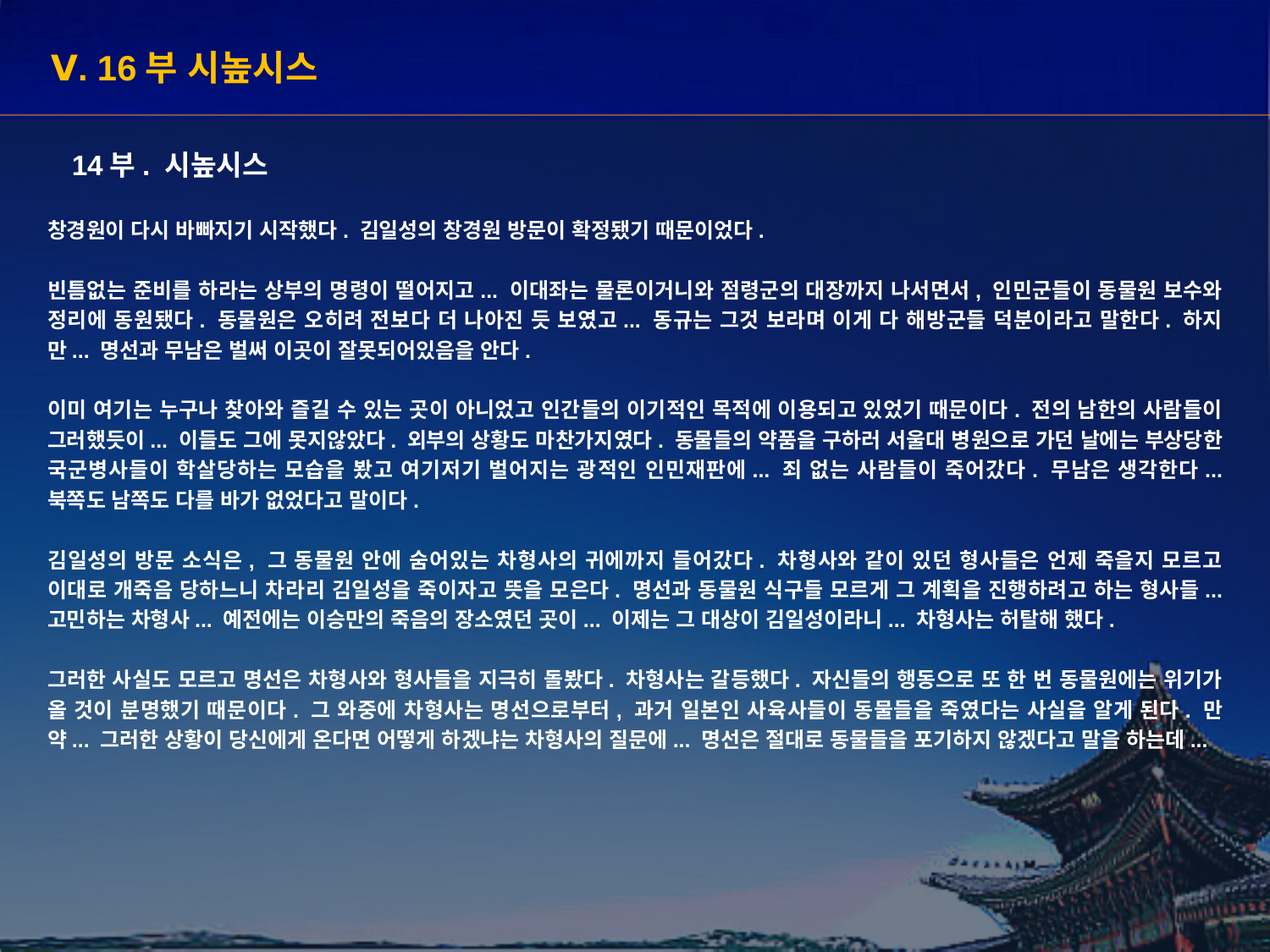

Ⅴ. 16부 시높시스

14부. 시높시스

창경원이 다시 바빠지기 시작했다. 김일성의 창경원 방문이 확정됐기 때문이었다.

빈틈없는 준비를 하라는 상부의 명령이 떨어지고... 이대좌는 물론이거니와 점령군의 대장까지 나서면서, 인민군들이 동물원 보수와 정리에 동원됐다. 동물원은 오히려 전보다 더 나아진 듯 보였고... 동규는 그것 보라며 이게 다 해방군들 덕분이라고 말한다. 하지만... 명선과 무남은 벌써 이곳이 잘못되어있음을 안다.

이미 여기는 누구나 찾아와 즐길 수 있는 곳이 아니었고 인간들의 이기적인 목적에 이용되고 있었기 때문이다. 전의 남한의 사람들이 그러했듯이... 이들도 그에 못지않았다. 외부의 상황도 마찬가지였다. 동물들의 약품을 구하러 서울대 병원으로 가던 날에는 부상당한 국군병사들이 학살당하는 모습을 봤고 여기저기 벌어지는 광적인 인민재판에... 죄 없는 사람들이 죽어갔다. 무남은 생각한다... 북쪽도 남쪽도 다를 바가 없었다고 말이다.

김일성의 방문 소식은, 그 동물원 안에 숨어있는 차형사의 귀에까지 들어갔다. 차형사와 같이 있던 형사들은 언제 죽을지 모르고 이대로 개죽음 당하느니 차라리 김일성을 죽이자고 뜻을 모은다. 명선과 동물원 식구들 모르게 그 계획을 진행하려고 하는 형사들... 고민하는 차형사... 예전에는 이승만의 죽음의 장소였던 곳이... 이제는 그 대상이 김일성이라니... 차형사는 허탈해 했다.

그러한 사실도 모르고 명선은 차형사와 형사들을 지극히 돌봤다. 차형사는 갈등했다. 자신들의 행동으로 또 한 번 동물원에는 위기가 올 것이 분명했기 때문이다. 그 와중에 차형사는 명선으로부터, 과거 일본인 사육사들이 동물들을 죽였다는 사실을 알게 된다. 만약... 그러한 상황이 당신에게 온다면 어떻게 하겠냐는 차형사의 질문에... 명선은 절대로 동물들을 포기하지 않겠다고 말을 하는데...